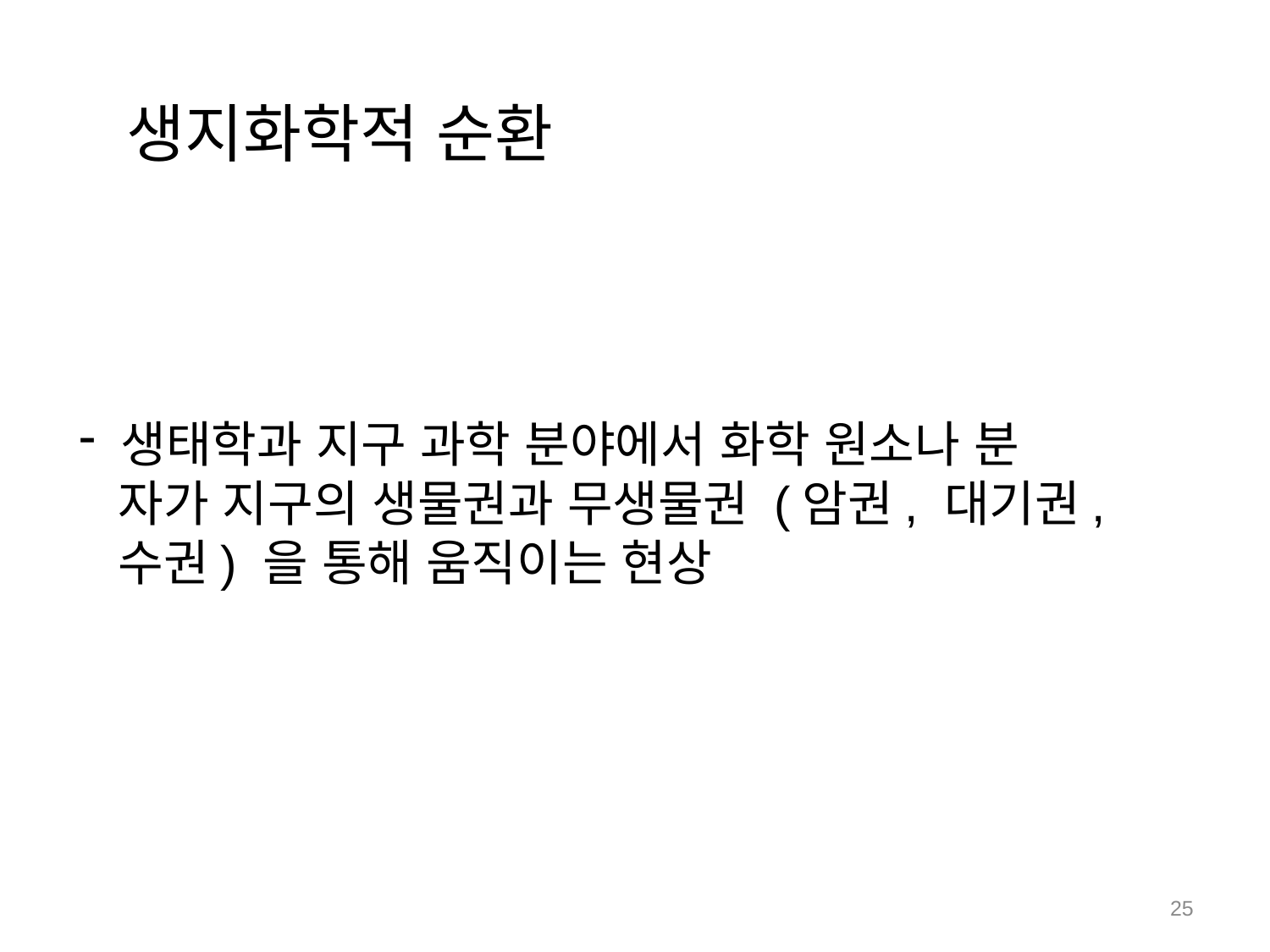

# 생지화학적 순환
 생태학과 지구 과학 분야에서 화학 원소나 분
  자가 지구의 생물권과 무생물권 (암권, 대기권,
  수권) 을 통해 움직이는 현상

25